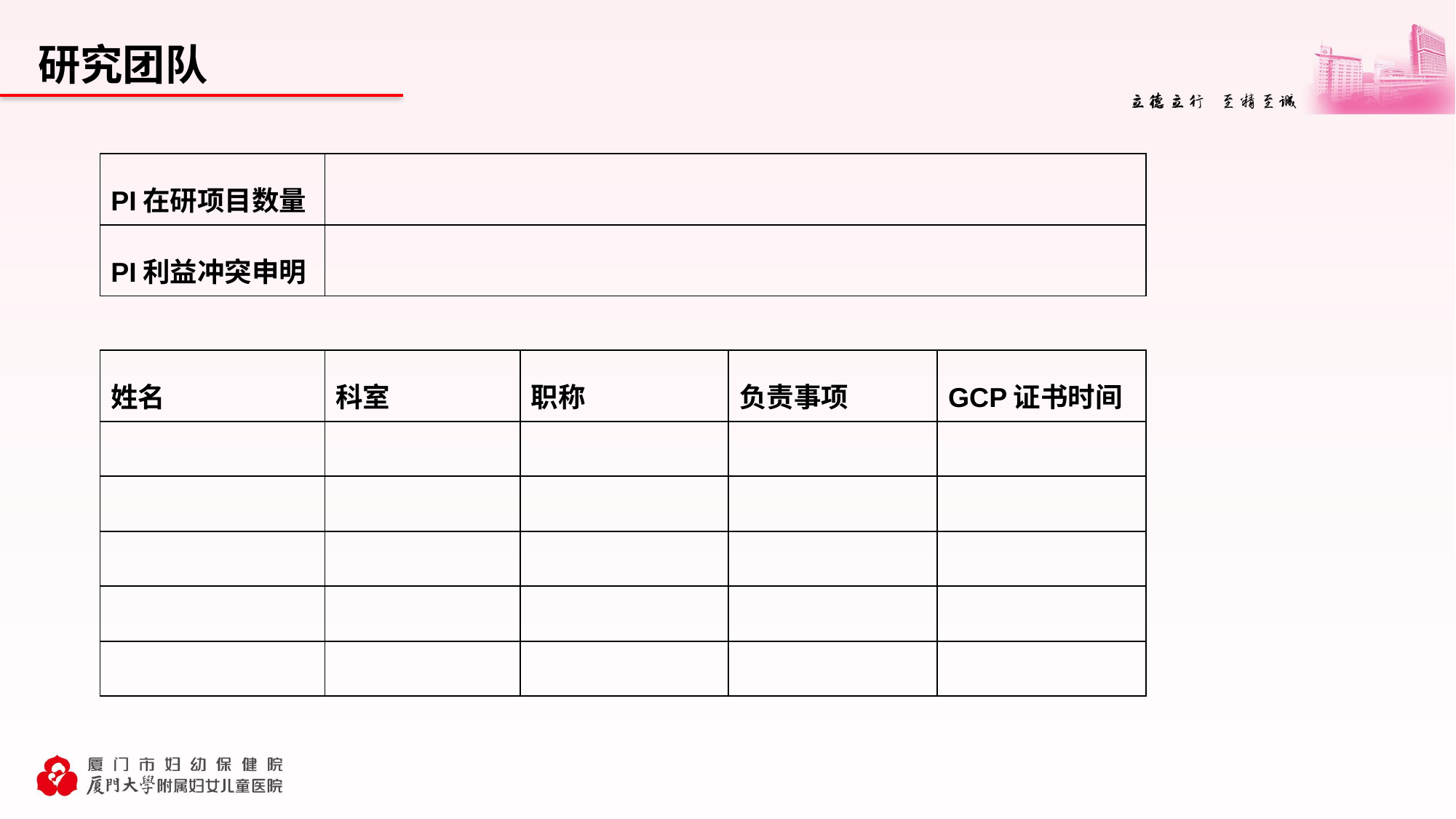

研究团队
| PI在研项目数量 |  |  |  |  |
| --- | --- | --- | --- | --- |
| PI利益冲突申明 |  |  |  |  |
|  |  |  |  |  |
| 姓名 | 科室 | 职称 | 负责事项 | GCP证书时间 |
|  |  |  |  |  |
|  |  |  |  |  |
|  |  |  |  |  |
|  |  |  |  |  |
|  |  |  |  |  |